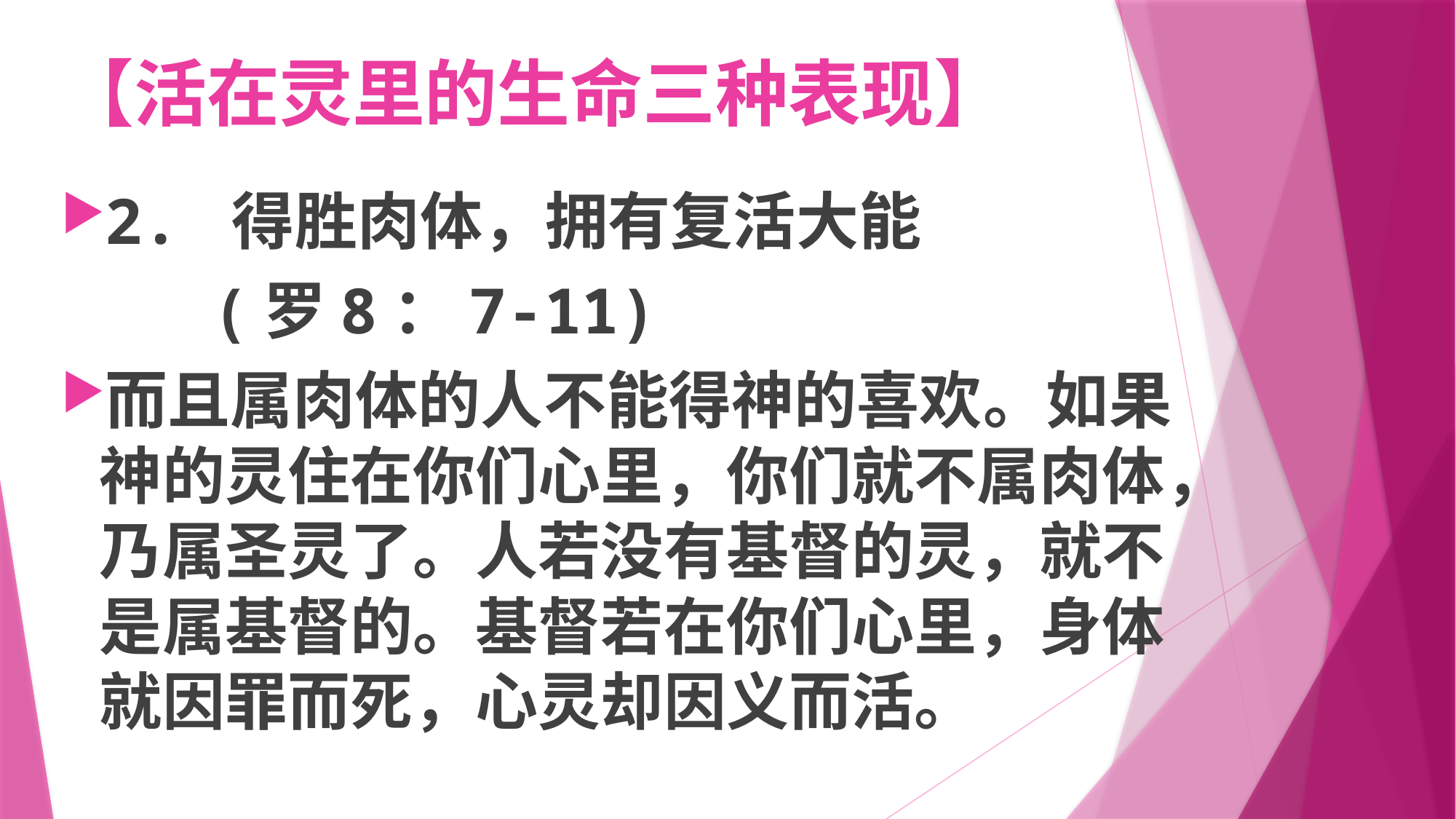

# 【活在灵里的生命三种表现】
2. 得胜肉体，拥有复活大能
    (罗8：7-11)
而且属肉体的人不能得神的喜欢。如果神的灵住在你们心里，你们就不属肉体，乃属圣灵了。人若没有基督的灵，就不是属基督的。基督若在你们心里，身体就因罪而死，心灵却因义而活。